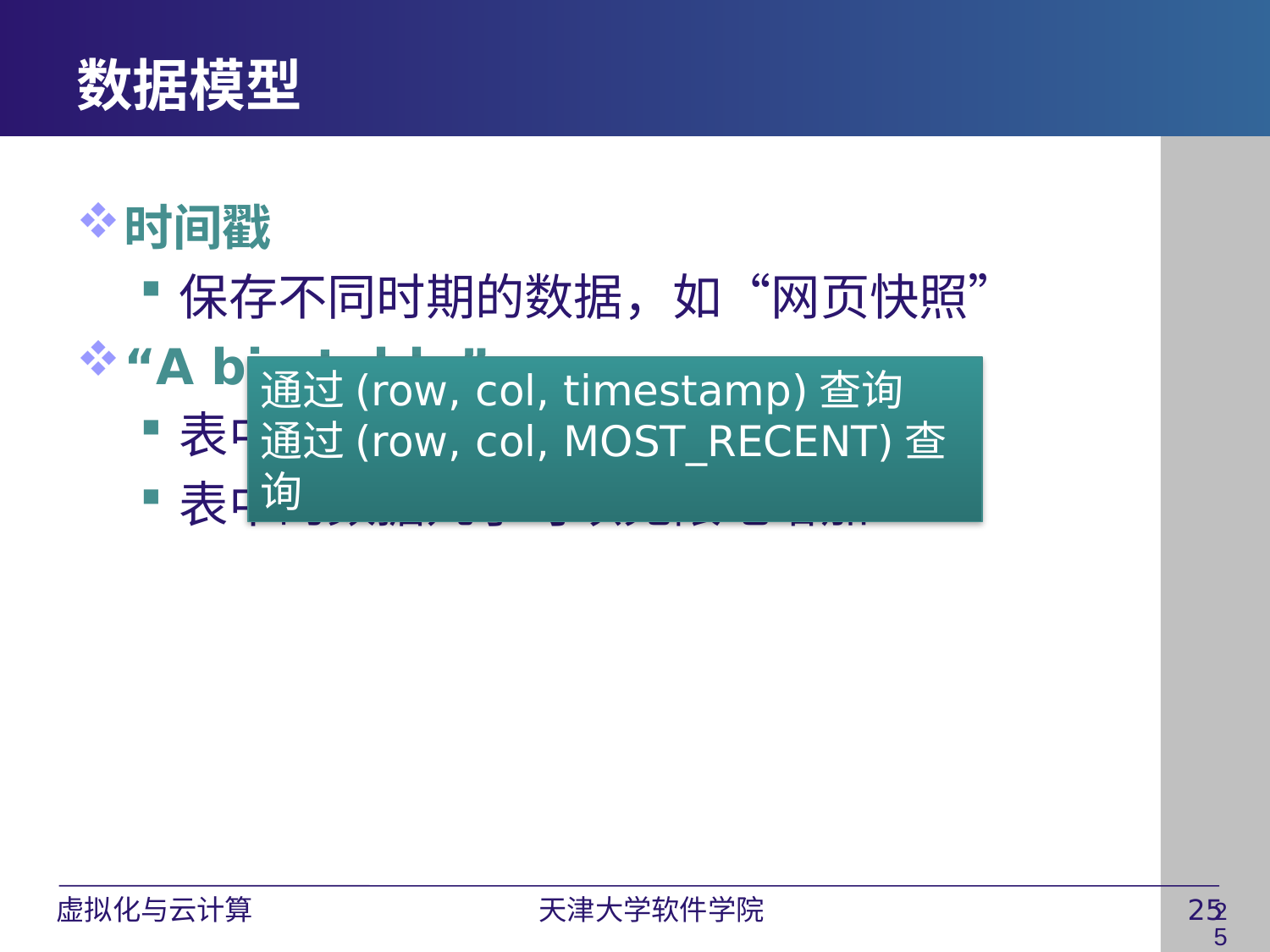

# 数据模型
时间戳
保存不同时期的数据，如“网页快照”
“A big table”
表中的列可以不受限制地增长
表中的数据几乎可以无限地增加

通过(row, col, timestamp)查询
通过(row, col, MOST_RECENT)查询
25